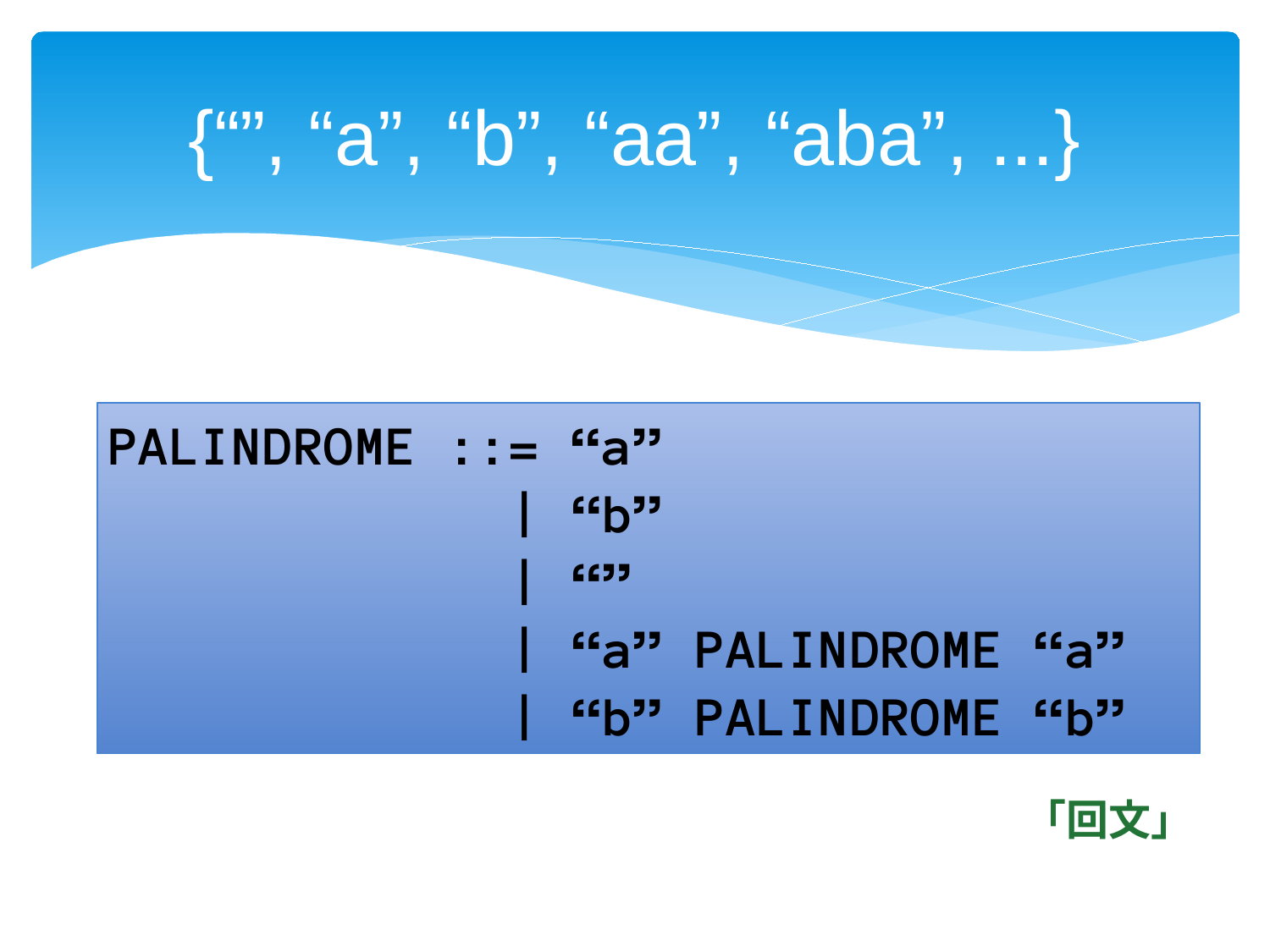

# {“”, “a”, “b”, “aa”, “aba”, ...}
PALINDROME ::= “a”
             | “b”
             | “”
             | “a” PALINDROME “a”
             | “b” PALINDROME “b”
「回文」